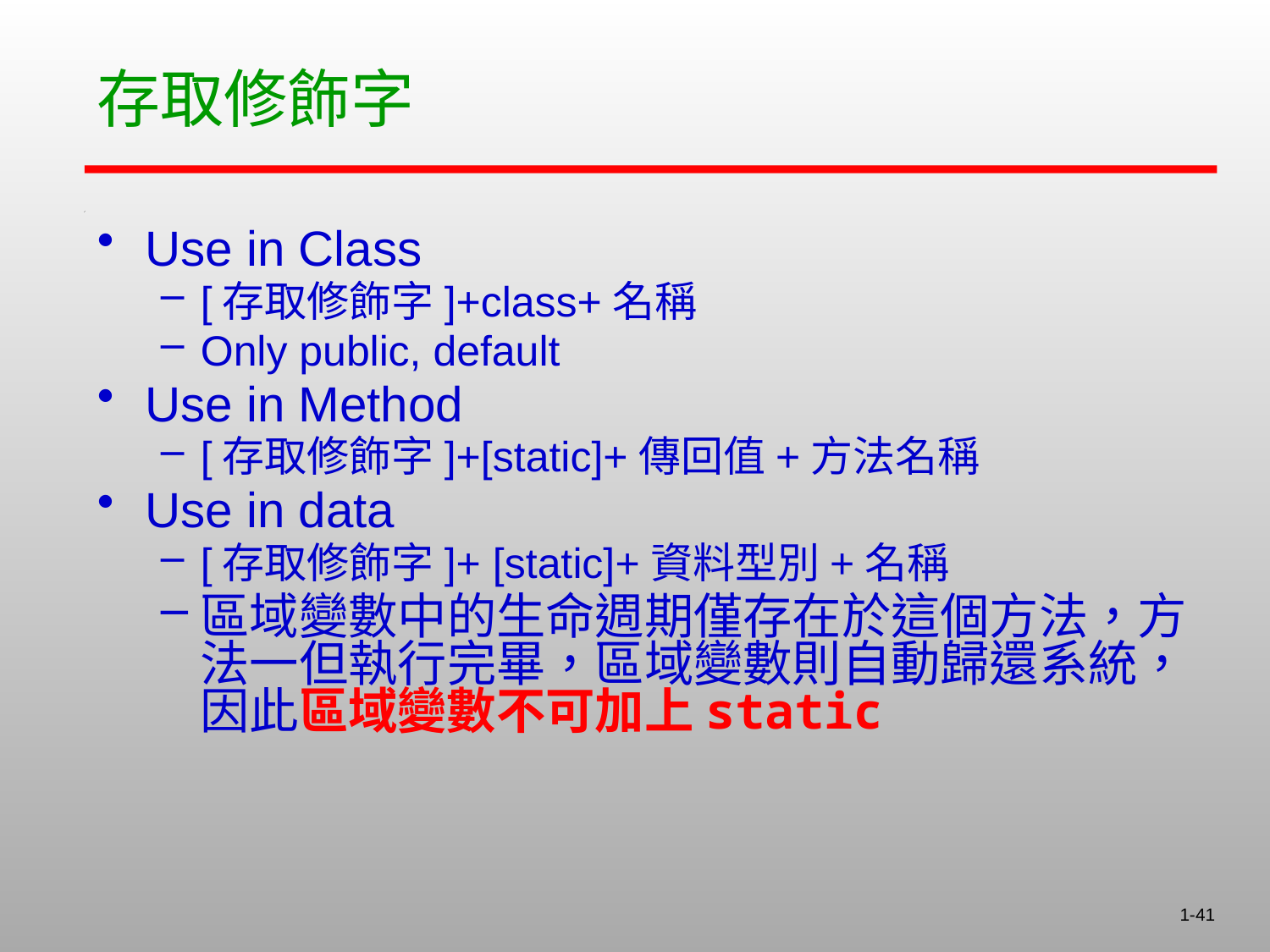

# 存取修飾字
Use in Class
[存取修飾字]+class+名稱
Only public, default
Use in Method
[存取修飾字]+[static]+傳回值+方法名稱
Use in data
[存取修飾字]+ [static]+資料型別+名稱
區域變數中的生命週期僅存在於這個方法，方法一但執行完畢，區域變數則自動歸還系統，因此區域變數不可加上static
1-41